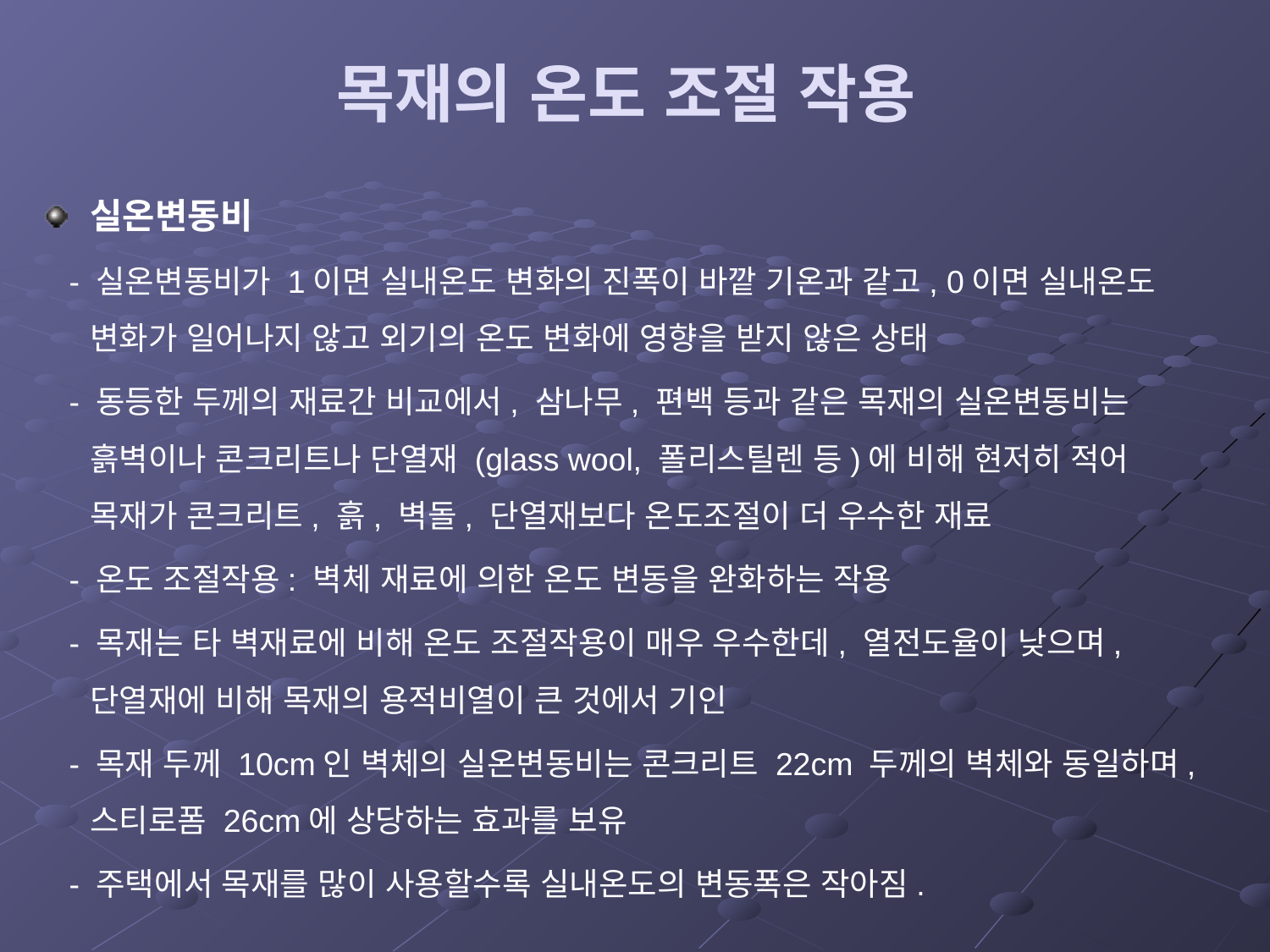

# 목재의 온도 조절 작용
실온변동비
   - 실온변동비가 1이면 실내온도 변화의 진폭이 바깥 기온과 같고, 0이면 실내온도 변화가 일어나지 않고 외기의 온도 변화에 영향을 받지 않은 상태
   - 동등한 두께의 재료간 비교에서, 삼나무, 편백 등과 같은 목재의 실온변동비는 흙벽이나 콘크리트나 단열재 (glass wool, 폴리스틸렌 등)에 비해 현저히 적어 목재가 콘크리트, 흙, 벽돌, 단열재보다 온도조절이 더 우수한 재료
   - 온도 조절작용: 벽체 재료에 의한 온도 변동을 완화하는 작용
   - 목재는 타 벽재료에 비해 온도 조절작용이 매우 우수한데, 열전도율이 낮으며, 단열재에 비해 목재의 용적비열이 큰 것에서 기인
   - 목재 두께 10cm인 벽체의 실온변동비는 콘크리트 22cm 두께의 벽체와 동일하며, 스티로폼 26cm에 상당하는 효과를 보유
   - 주택에서 목재를 많이 사용할수록 실내온도의 변동폭은 작아짐.